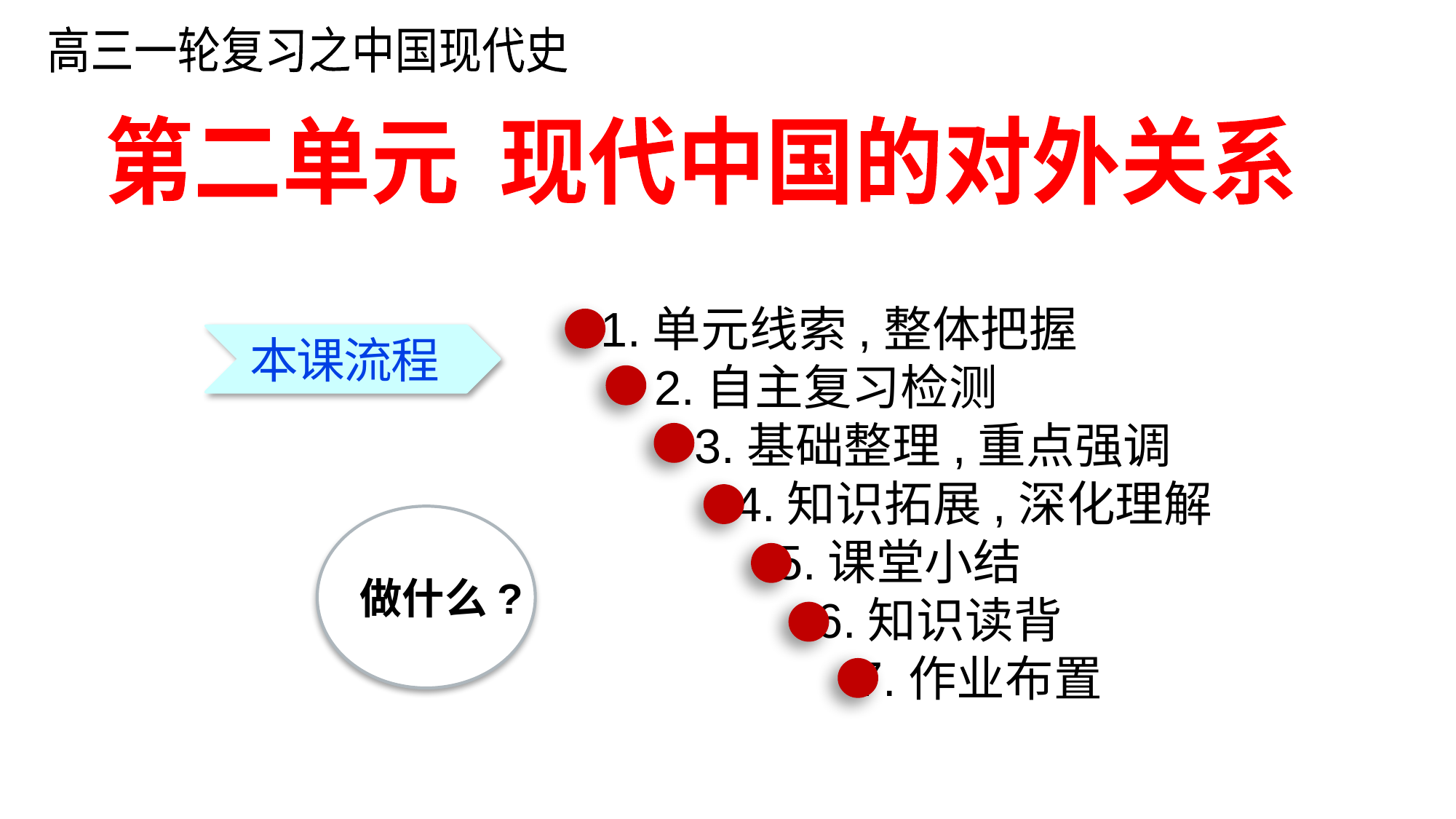

高三一轮复习之中国现代史
第二单元  现代中国的对外关系
1.单元线索,整体把握
    2.自主复习检测
       3.基础整理,重点强调
          4.知识拓展,深化理解
             5.课堂小结
                6.知识读背
                   7.作业布置

本课流程

做什么?